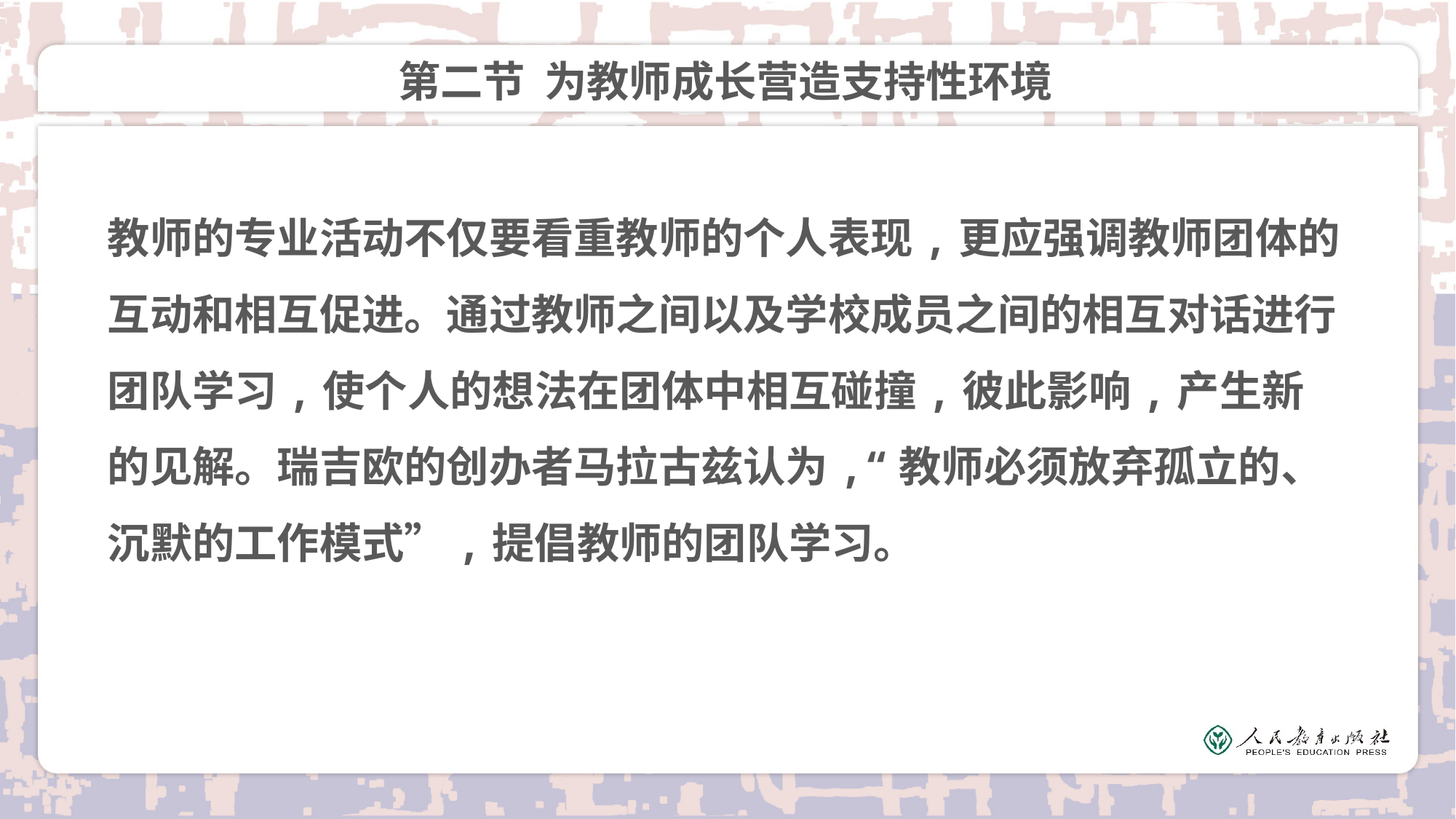

# 第二节  为教师成长营造支持性环境
教师的专业活动不仅要看重教师的个人表现,更应强调教师团体的互动和相互促进。通过教师之间以及学校成员之间的相互对话进行团队学习,使个人的想法在团体中相互碰撞,彼此影响,产生新的见解。瑞吉欧的创办者马拉古兹认为,“教师必须放弃孤立的、沉默的工作模式”,提倡教师的团队学习。